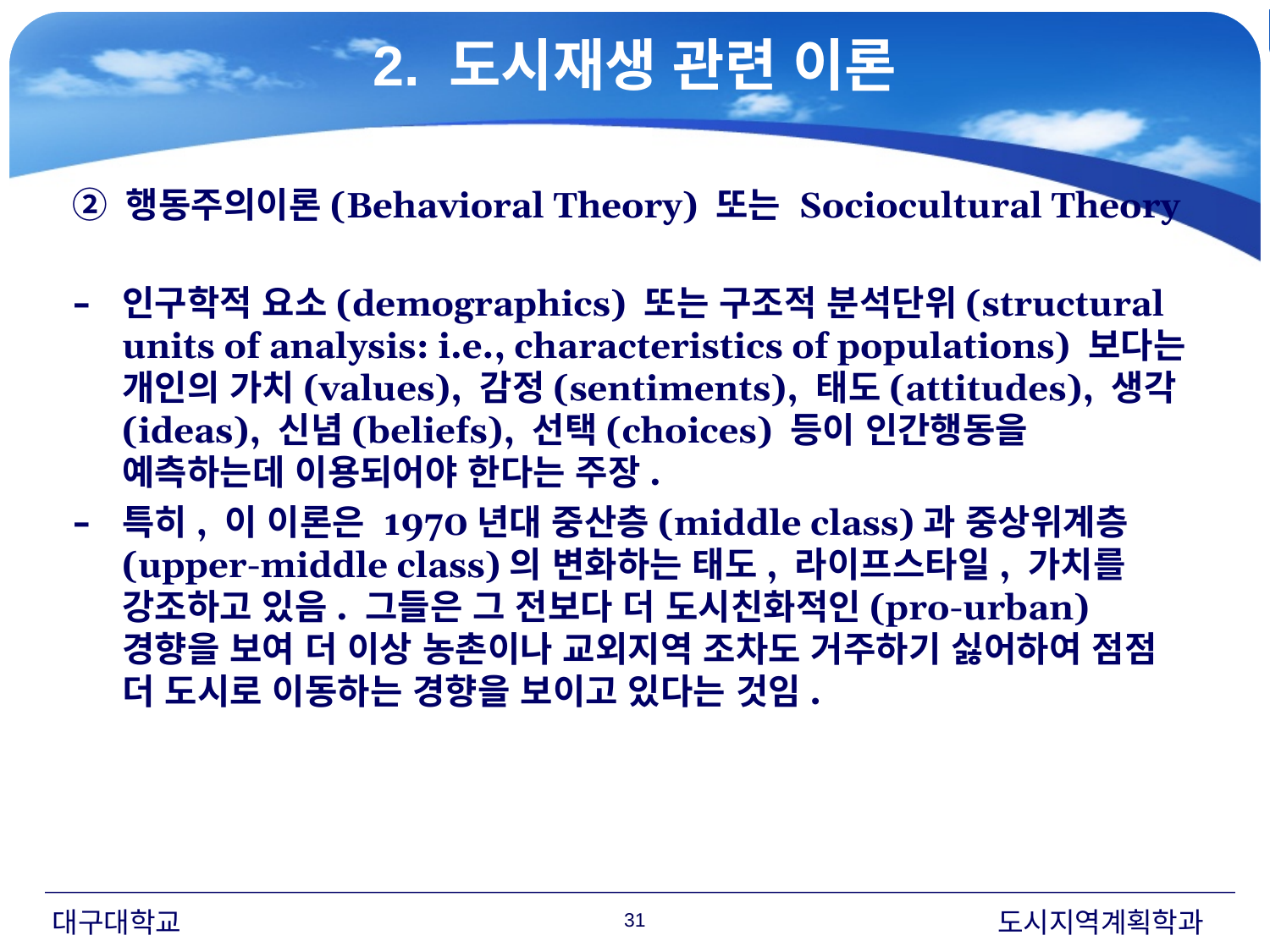

2. 도시재생 관련 이론
#
② 행동주의이론(Behavioral Theory) 또는 Sociocultural Theory

인구학적 요소(demographics) 또는 구조적 분석단위(structural units of analysis: i.e., characteristics of populations) 보다는 개인의 가치(values), 감정(sentiments), 태도(attitudes), 생각(ideas), 신념(beliefs), 선택(choices) 등이 인간행동을 예측하는데 이용되어야 한다는 주장.
특히, 이 이론은 1970년대 중산층(middle class)과 중상위계층(upper-middle class)의 변화하는 태도, 라이프스타일, 가치를 강조하고 있음. 그들은 그 전보다 더 도시친화적인(pro-urban) 경향을 보여 더 이상 농촌이나 교외지역 조차도 거주하기 싫어하여 점점 더 도시로 이동하는 경향을 보이고 있다는 것임.